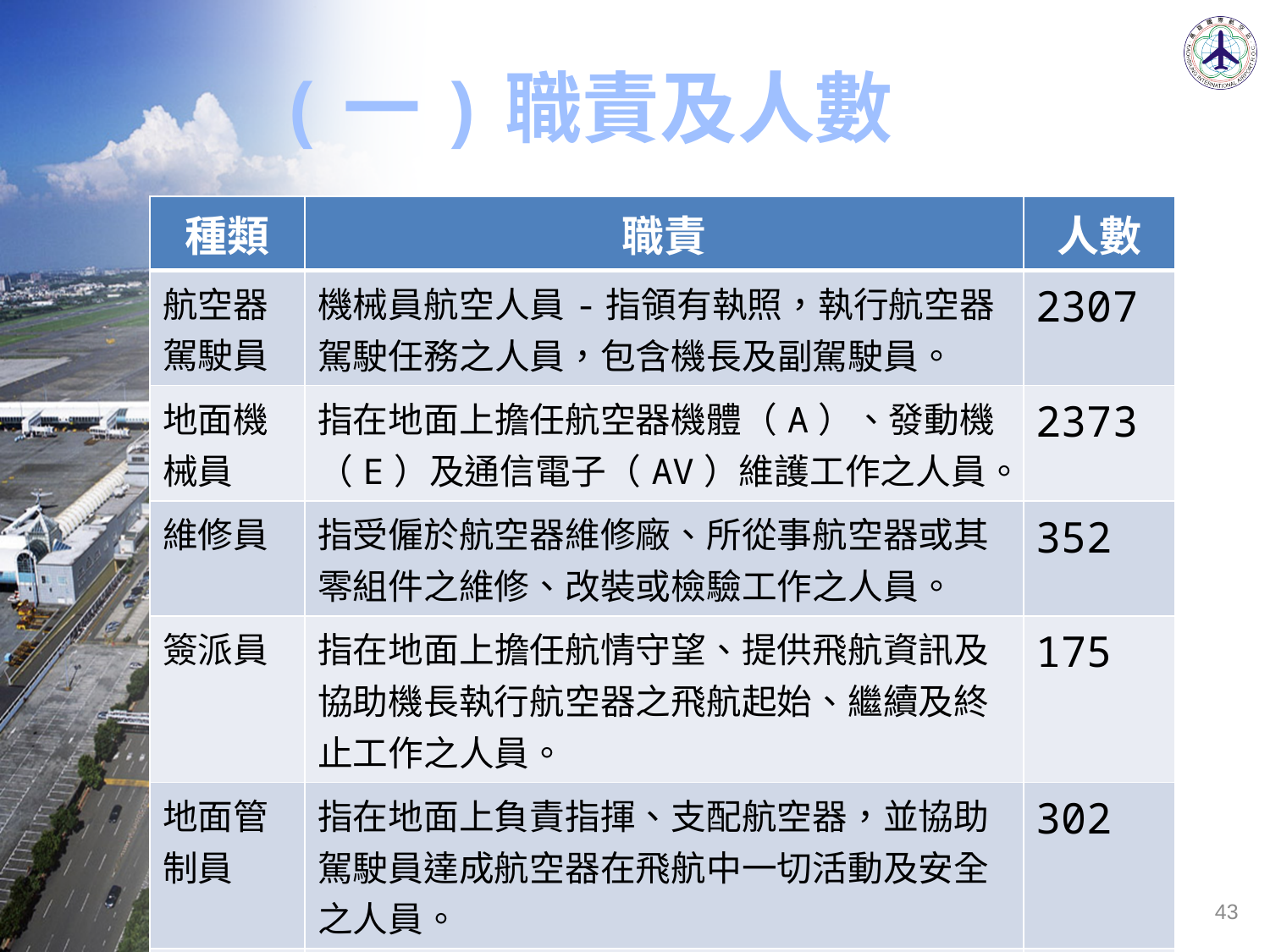

# (一)職責及人數
| 種類 | 職責 | 人數 |
| --- | --- | --- |
| 航空器駕駛員 | 機械員航空人員-指領有執照，執行航空器駕駛任務之人員，包含機長及副駕駛員。 | 2307 |
| 地面機械員 | 指在地面上擔任航空器機體（A）、發動機（E）及通信電子（AV）維護工作之人員。 | 2373 |
| 維修員 | 指受僱於航空器維修廠、所從事航空器或其零組件之維修、改裝或檢驗工作之人員。 | 352 |
| 簽派員 | 指在地面上擔任航情守望、提供飛航資訊及協助機長執行航空器之飛航起始、繼續及終止工作之人員。 | 175 |
| 地面管制員 | 指在地面上負責指揮、支配航空器，並協助駕駛員達成航空器在飛航中一切活動及安全之人員。 | 302 |
| 總計 |  | 5509 |

43